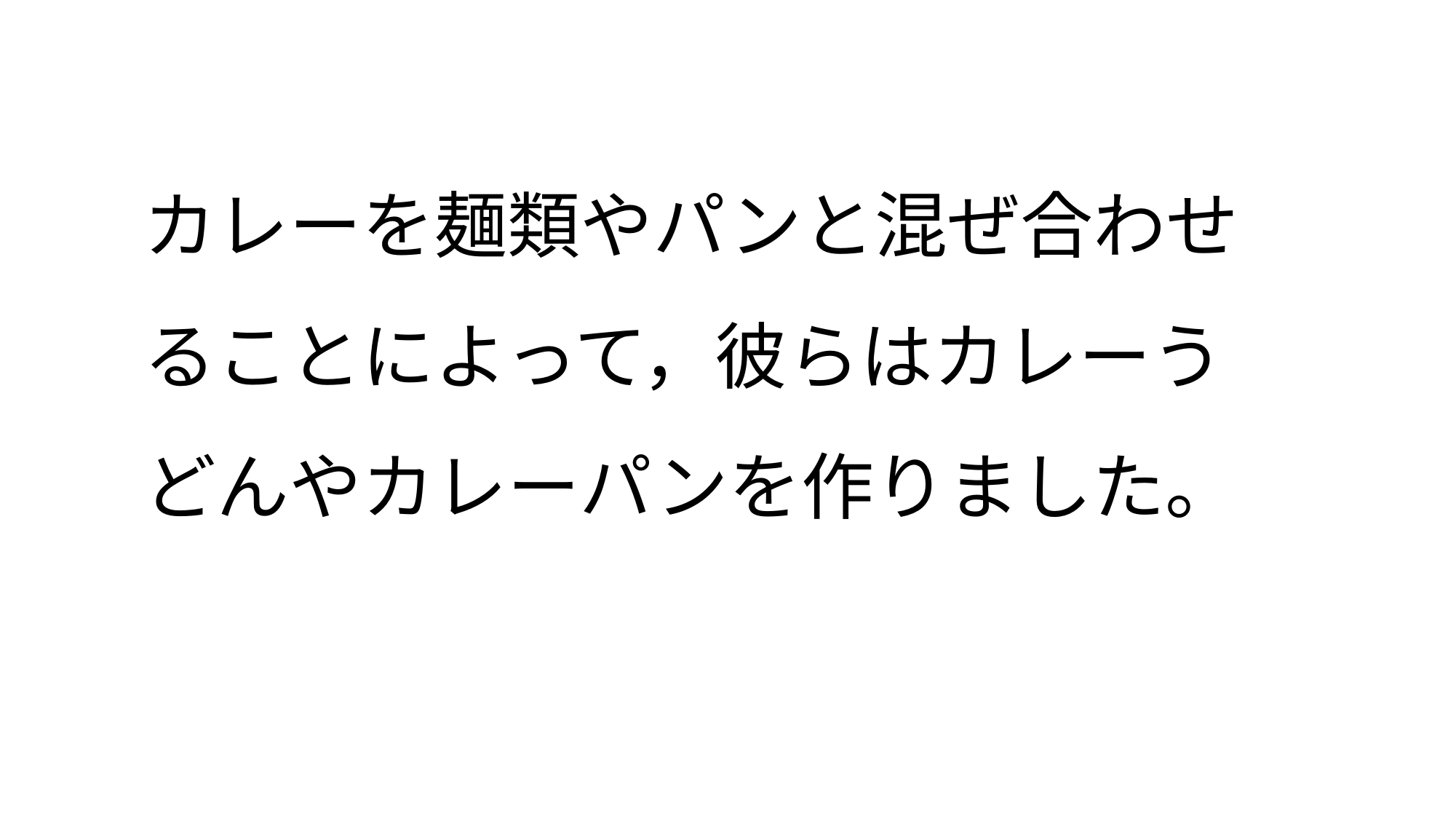

カレーを麺類やパンと混ぜ合わせることによって，彼らはカレーうどんやカレーパンを作りました。